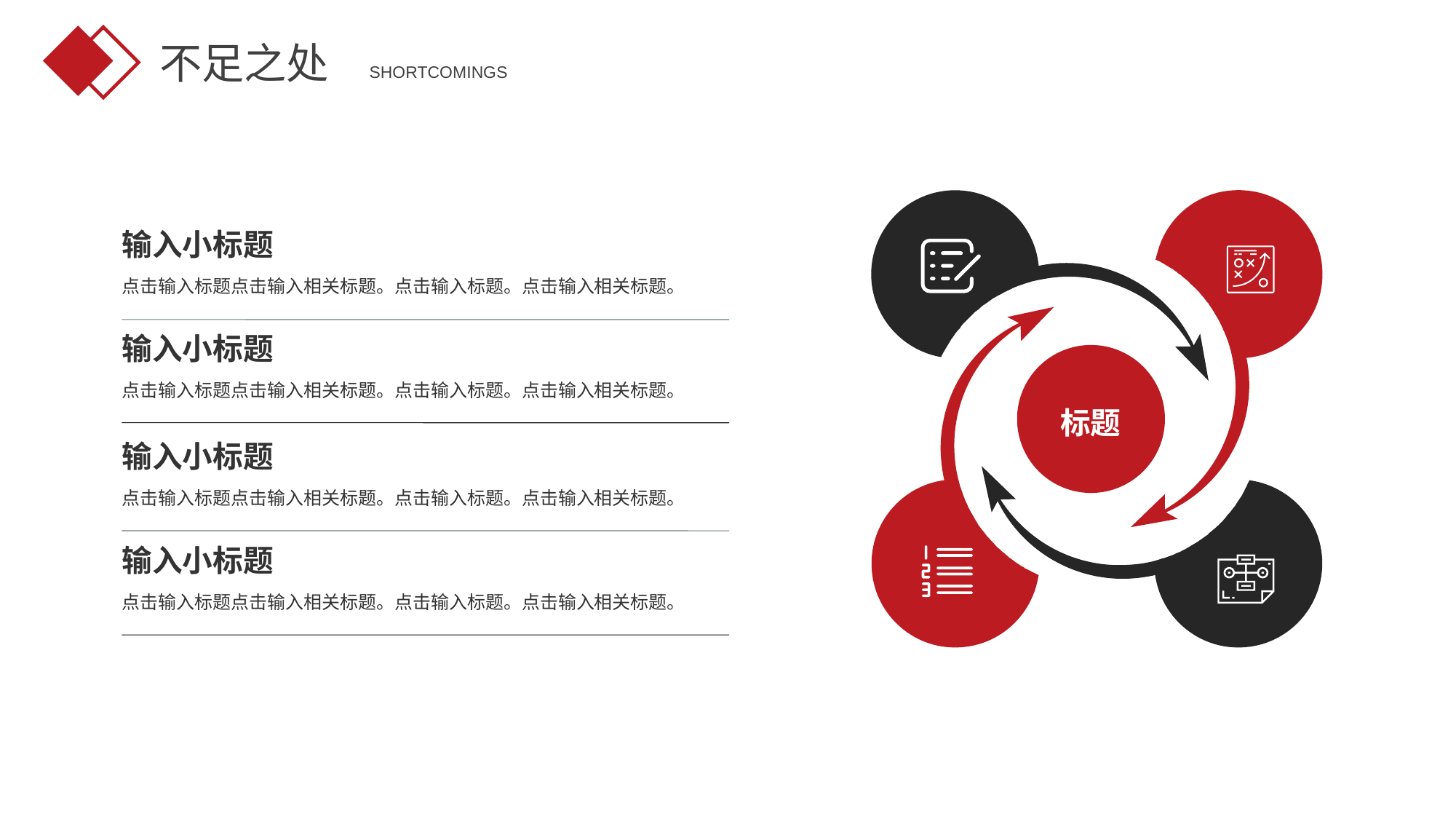

不足之处
SHORTCOMINGS

标题

输入小标题
点击输入标题点击输入相关标题。点击输入标题。点击输入相关标题。

输入小标题
点击输入标题点击输入相关标题。点击输入标题。点击输入相关标题。

输入小标题
点击输入标题点击输入相关标题。点击输入标题。点击输入相关标题。

输入小标题
点击输入标题点击输入相关标题。点击输入标题。点击输入相关标题。